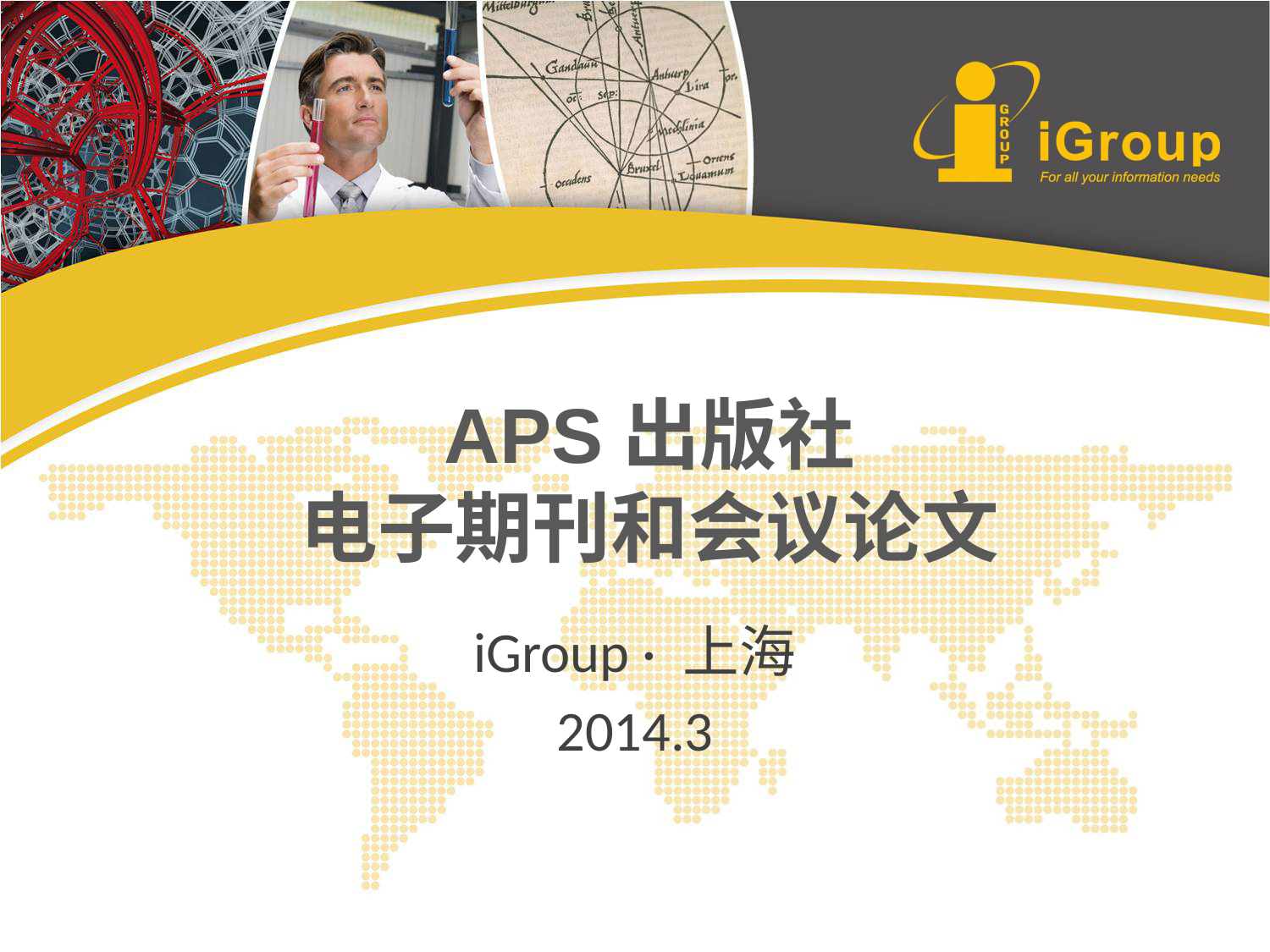

# APS出版社 电子期刊和会议论文
iGroup · 上海
2014.3